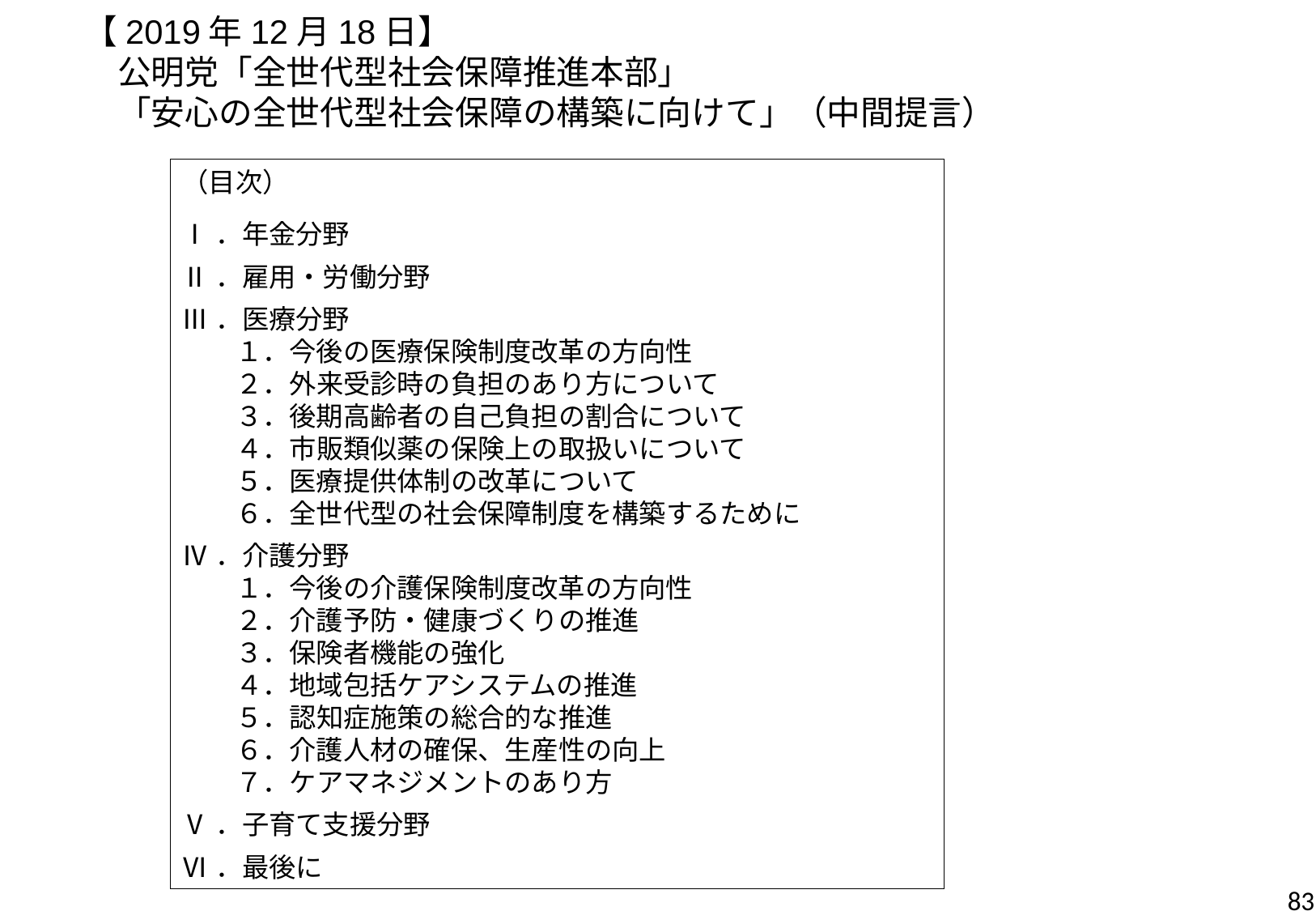

【2019年12月18日】
　公明党「全世代型社会保障推進本部」
　「安心の全世代型社会保障の構築に向けて」（中間提言）
（目次）
Ⅰ．年金分野
Ⅱ．雇用・労働分野
Ⅲ．医療分野
　　１．今後の医療保険制度改革の方向性
　　２．外来受診時の負担のあり方について
　　３．後期高齢者の自己負担の割合について
　　４．市販類似薬の保険上の取扱いについて
　　５．医療提供体制の改革について
　　６．全世代型の社会保障制度を構築するために
Ⅳ．介護分野
　　１．今後の介護保険制度改革の方向性
　　２．介護予防・健康づくりの推進
　　３．保険者機能の強化
　　４．地域包括ケアシステムの推進
　　５．認知症施策の総合的な推進
　　６．介護人材の確保、生産性の向上
　　７．ケアマネジメントのあり方
Ⅴ．子育て支援分野
Ⅵ．最後に
83